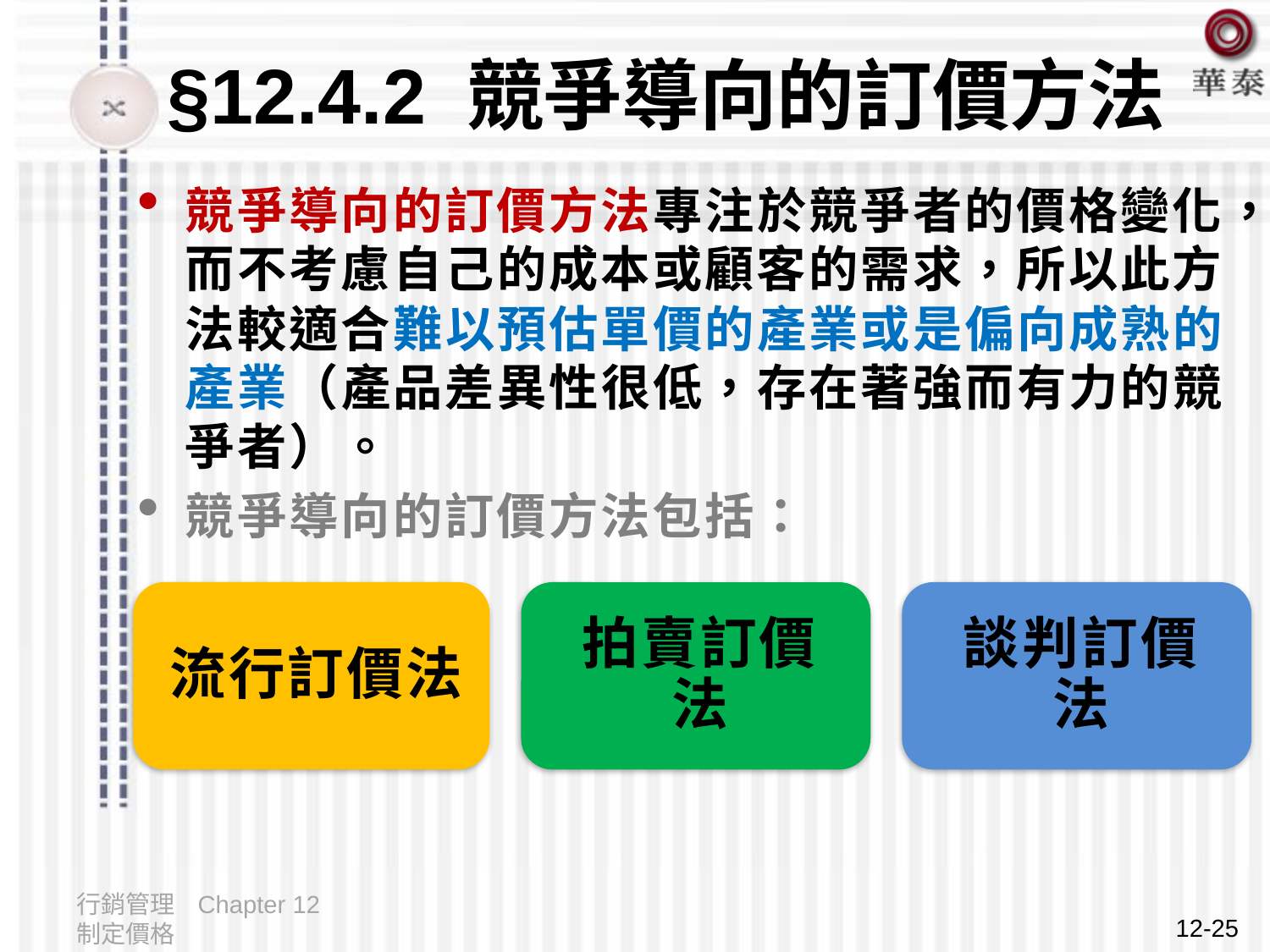

# §12.4.2 競爭導向的訂價方法
競爭導向的訂價方法專注於競爭者的價格變化，而不考慮自己的成本或顧客的需求，所以此方法較適合難以預估單價的產業或是偏向成熟的產業（產品差異性很低，存在著強而有力的競爭者）。
競爭導向的訂價方法包括：
流行訂價法
拍賣訂價法
談判訂價法
行銷管理   Chapter 12   制定價格
12-25